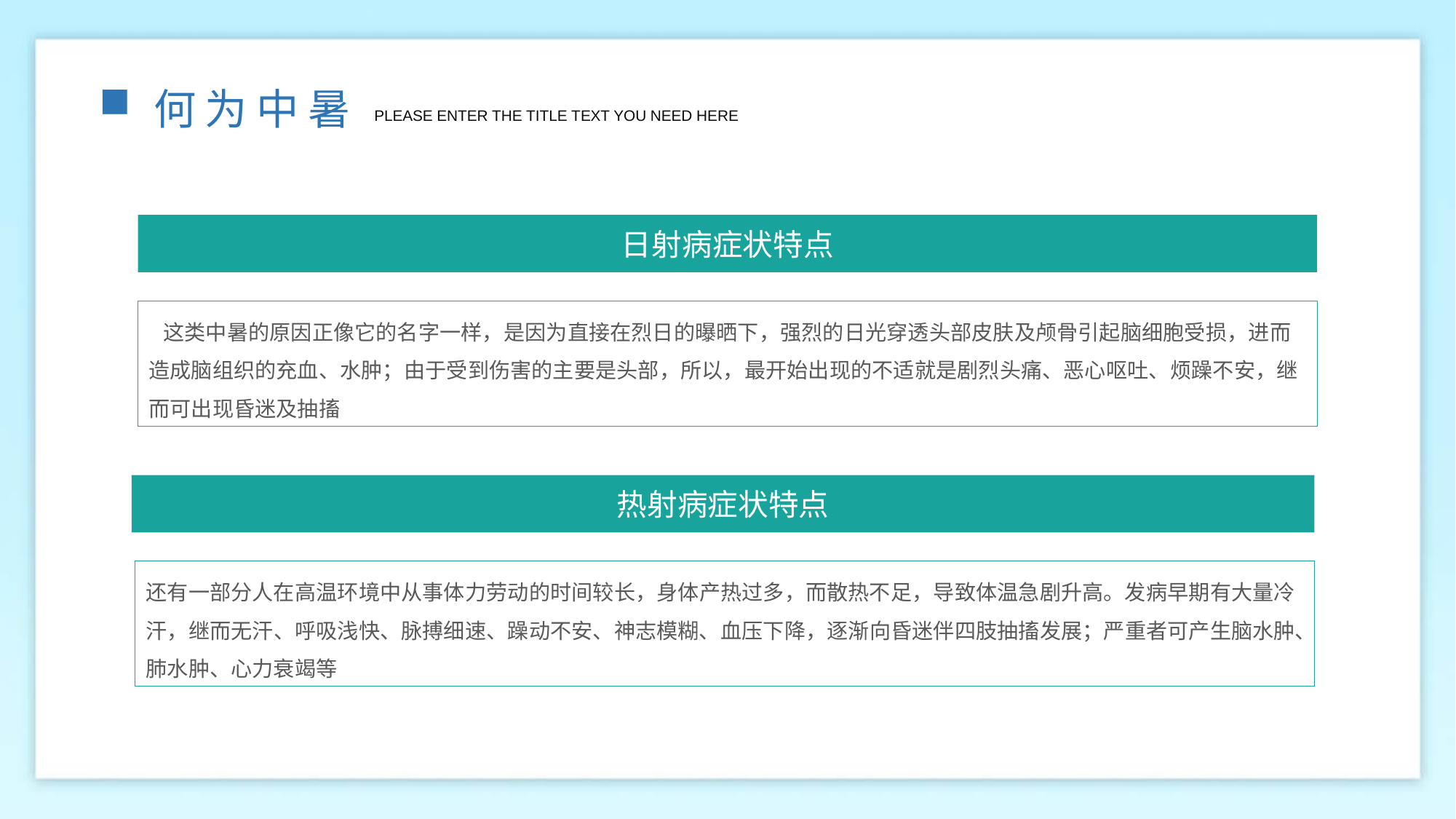

何为中暑
PLEASE ENTER THE TITLE TEXT YOU NEED HERE
日射病症状特点
  这类中暑的原因正像它的名字一样，是因为直接在烈日的曝晒下，强烈的日光穿透头部皮肤及颅骨引起脑细胞受损，进而造成脑组织的充血、水肿；由于受到伤害的主要是头部，所以，最开始出现的不适就是剧烈头痛、恶心呕吐、烦躁不安，继而可出现昏迷及抽搐
热射病症状特点
还有一部分人在高温环境中从事体力劳动的时间较长，身体产热过多，而散热不足，导致体温急剧升高。发病早期有大量冷汗，继而无汗、呼吸浅快、脉搏细速、躁动不安、神志模糊、血压下降，逐渐向昏迷伴四肢抽搐发展；严重者可产生脑水肿、肺水肿、心力衰竭等